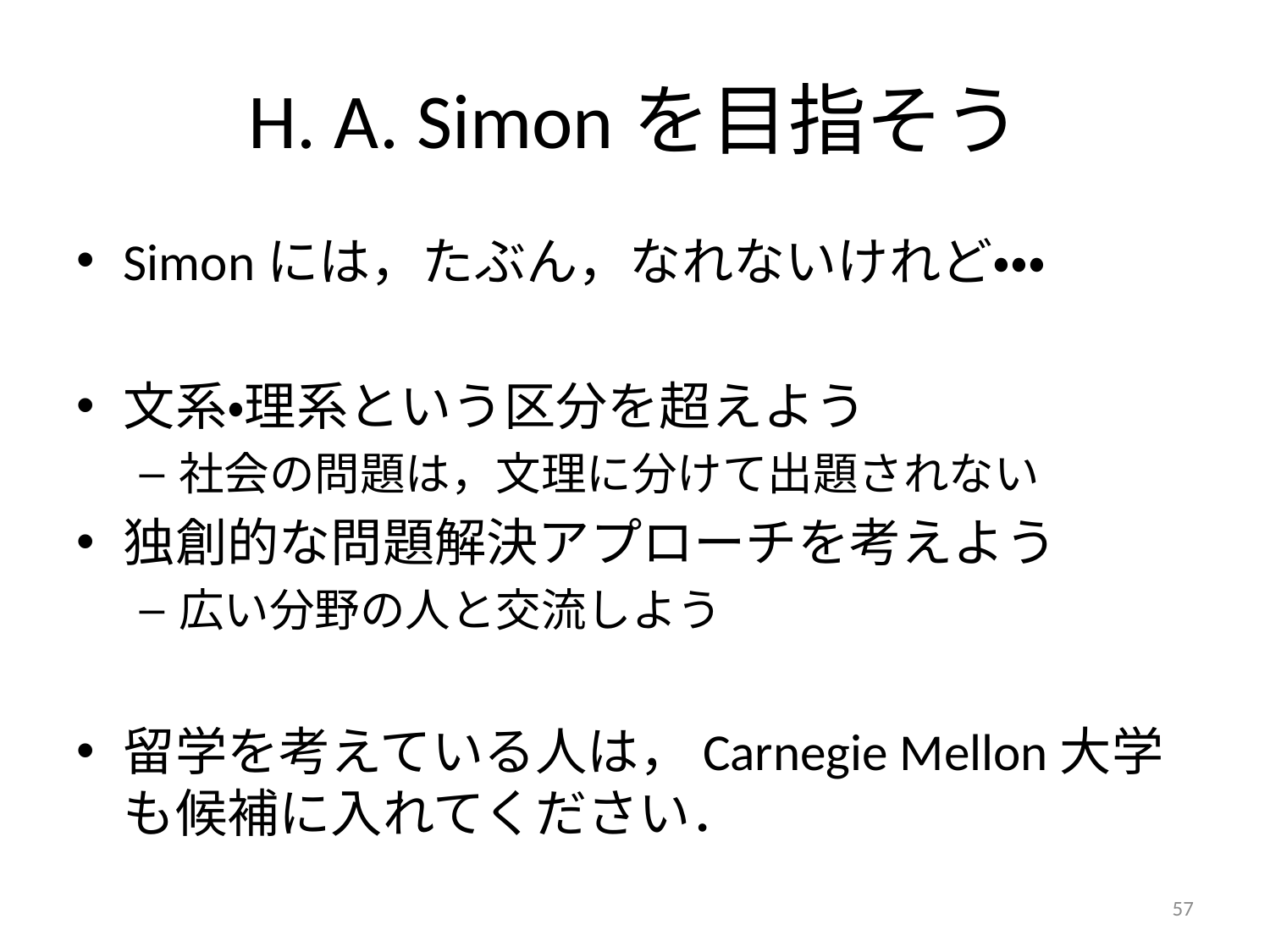

# H. A. Simonを目指そう
Simonには，たぶん，なれないけれど・・・

文系・理系という区分を超えよう
社会の問題は，文理に分けて出題されない
独創的な問題解決アプローチを考えよう
広い分野の人と交流しよう

留学を考えている人は，Carnegie Mellon大学も候補に入れてください．
57